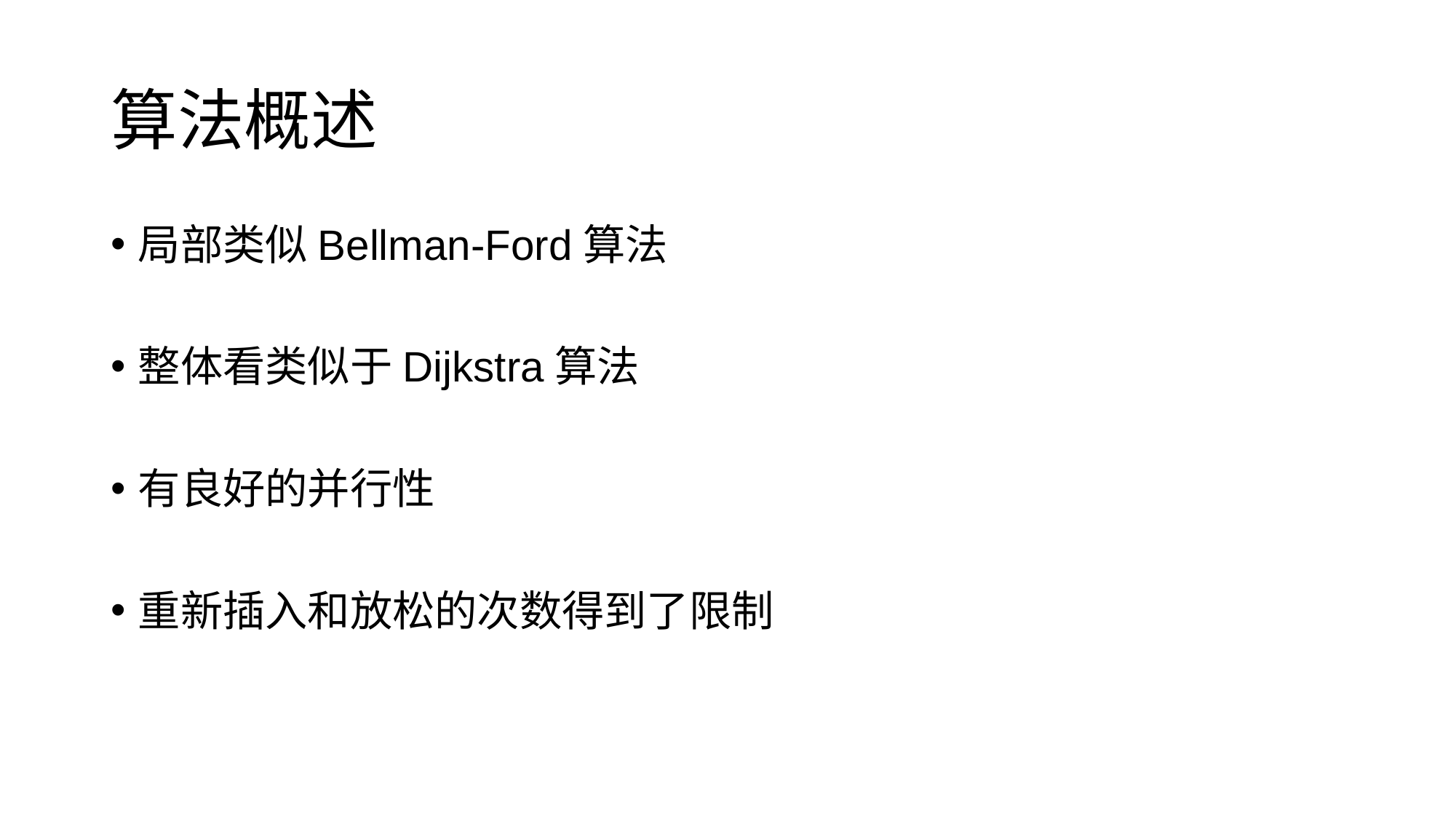

# 算法概述
局部类似Bellman-Ford算法

整体看类似于Dijkstra算法

有良好的并行性

重新插入和放松的次数得到了限制